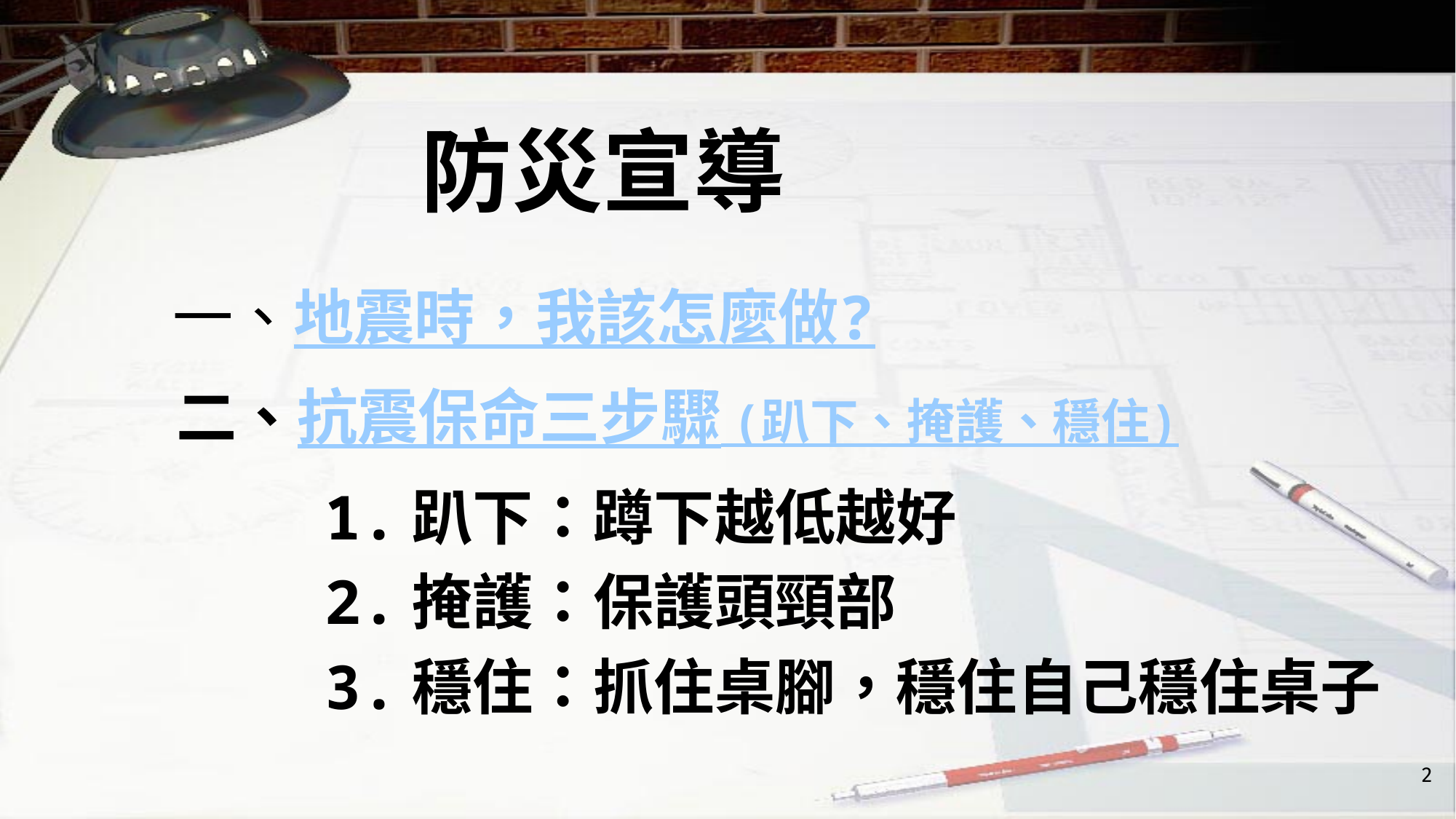

# 防災宣導
     一、地震時，我該怎麼做?
    二、抗震保命三步驟 (趴下、掩護、穩住)
      1.趴下：蹲下越低越好
      2.掩護：保護頭頸部
      3.穩住：抓住桌腳，穩住自己穩住桌子

2